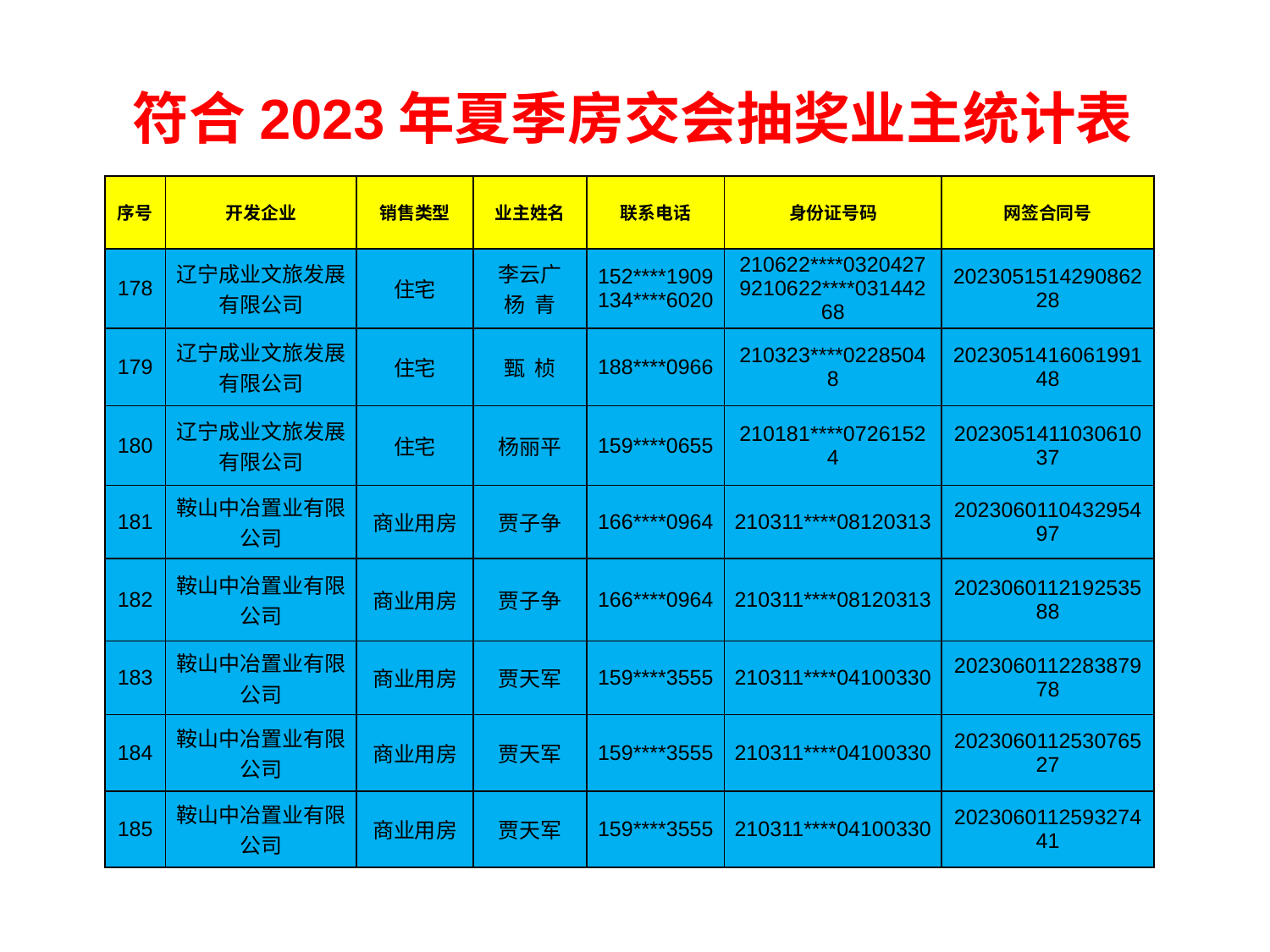

符合2023年夏季房交会抽奖业主统计表
| 序号 | 开发企业 | 销售类型 | 业主姓名 | 联系电话 | 身份证号码 | 网签合同号 |
| --- | --- | --- | --- | --- | --- | --- |
| 178 | 辽宁成业文旅发展有限公司 | 住宅 | 李云广 杨 青 | 152\*\*\*\*1909134\*\*\*\*6020 | 210622\*\*\*\*03204279210622\*\*\*\*03144268 | 202305151429086228 |
| 179 | 辽宁成业文旅发展有限公司 | 住宅 | 甄 桢 | 188\*\*\*\*0966 | 210323\*\*\*\*02285048 | 202305141606199148 |
| 180 | 辽宁成业文旅发展有限公司 | 住宅 | 杨丽平 | 159\*\*\*\*0655 | 210181\*\*\*\*07261524 | 202305141103061037 |
| 181 | 鞍山中冶置业有限公司 | 商业用房 | 贾子争 | 166\*\*\*\*0964 | 210311\*\*\*\*08120313 | 202306011043295497 |
| 182 | 鞍山中冶置业有限公司 | 商业用房 | 贾子争 | 166\*\*\*\*0964 | 210311\*\*\*\*08120313 | 202306011219253588 |
| 183 | 鞍山中冶置业有限公司 | 商业用房 | 贾天军 | 159\*\*\*\*3555 | 210311\*\*\*\*04100330 | 202306011228387978 |
| 184 | 鞍山中冶置业有限公司 | 商业用房 | 贾天军 | 159\*\*\*\*3555 | 210311\*\*\*\*04100330 | 202306011253076527 |
| 185 | 鞍山中冶置业有限公司 | 商业用房 | 贾天军 | 159\*\*\*\*3555 | 210311\*\*\*\*04100330 | 202306011259327441 |